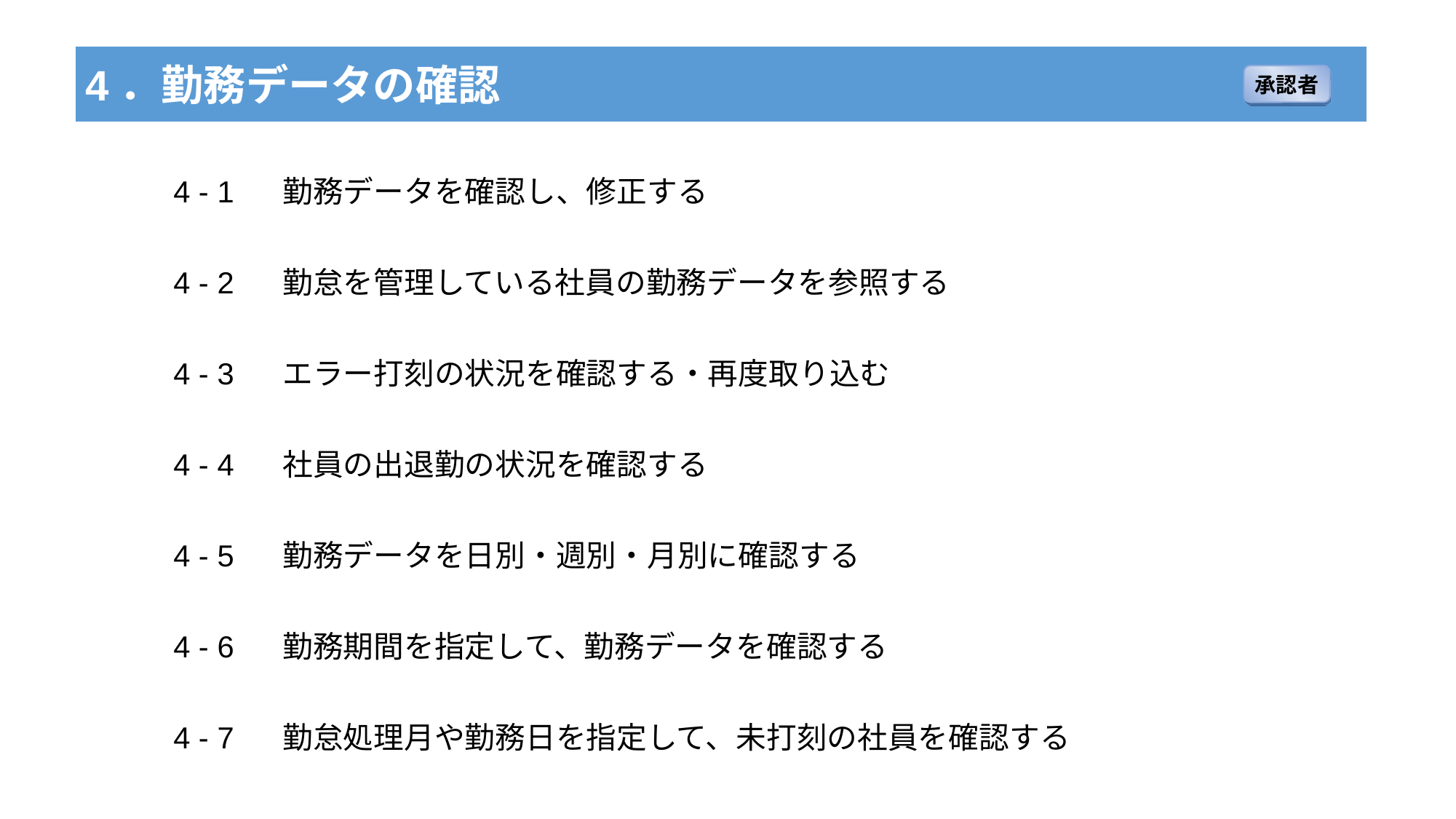

4．勤務データの確認
承認者
4 - 1	勤務データを確認し、修正する

4 - 2　	勤怠を管理している社員の勤務データを参照する

4 - 3　	エラー打刻の状況を確認する・再度取り込む

4 - 4　	社員の出退勤の状況を確認する

4 - 5　	勤務データを日別・週別・月別に確認する

4 - 6　	勤務期間を指定して、勤務データを確認する

4 - 7	勤怠処理月や勤務日を指定して、未打刻の社員を確認する